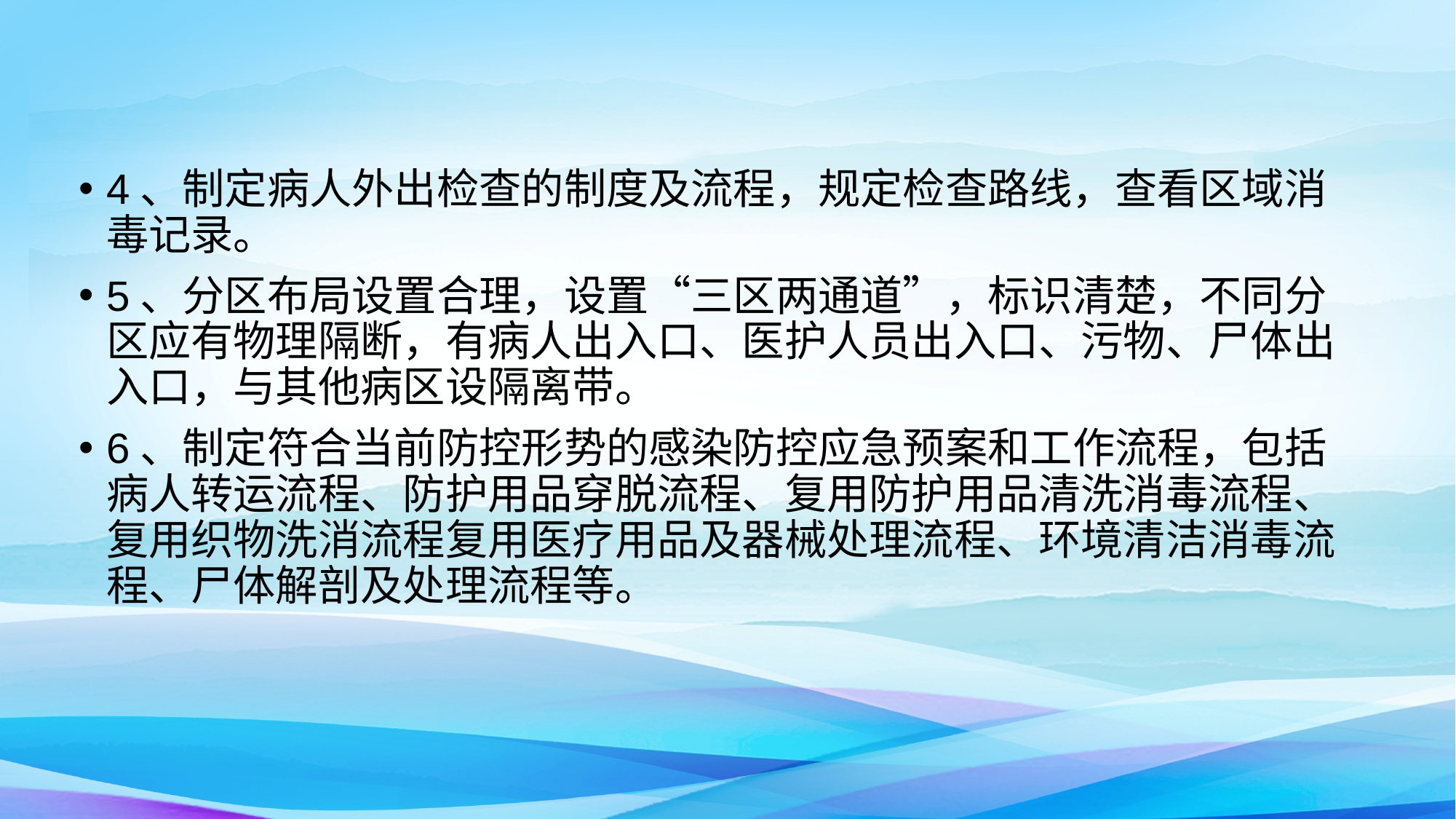

4、制定病人外出检查的制度及流程，规定检查路线，查看区域消毒记录。
5、分区布局设置合理，设置“三区两通道”，标识清楚，不同分区应有物理隔断，有病人出入口、医护人员出入口、污物、尸体出入口，与其他病区设隔离带。
6、制定符合当前防控形势的感染防控应急预案和工作流程，包括病人转运流程、防护用品穿脱流程、复用防护用品清洗消毒流程、复用织物洗消流程复用医疗用品及器械处理流程、环境清洁消毒流程、尸体解剖及处理流程等。